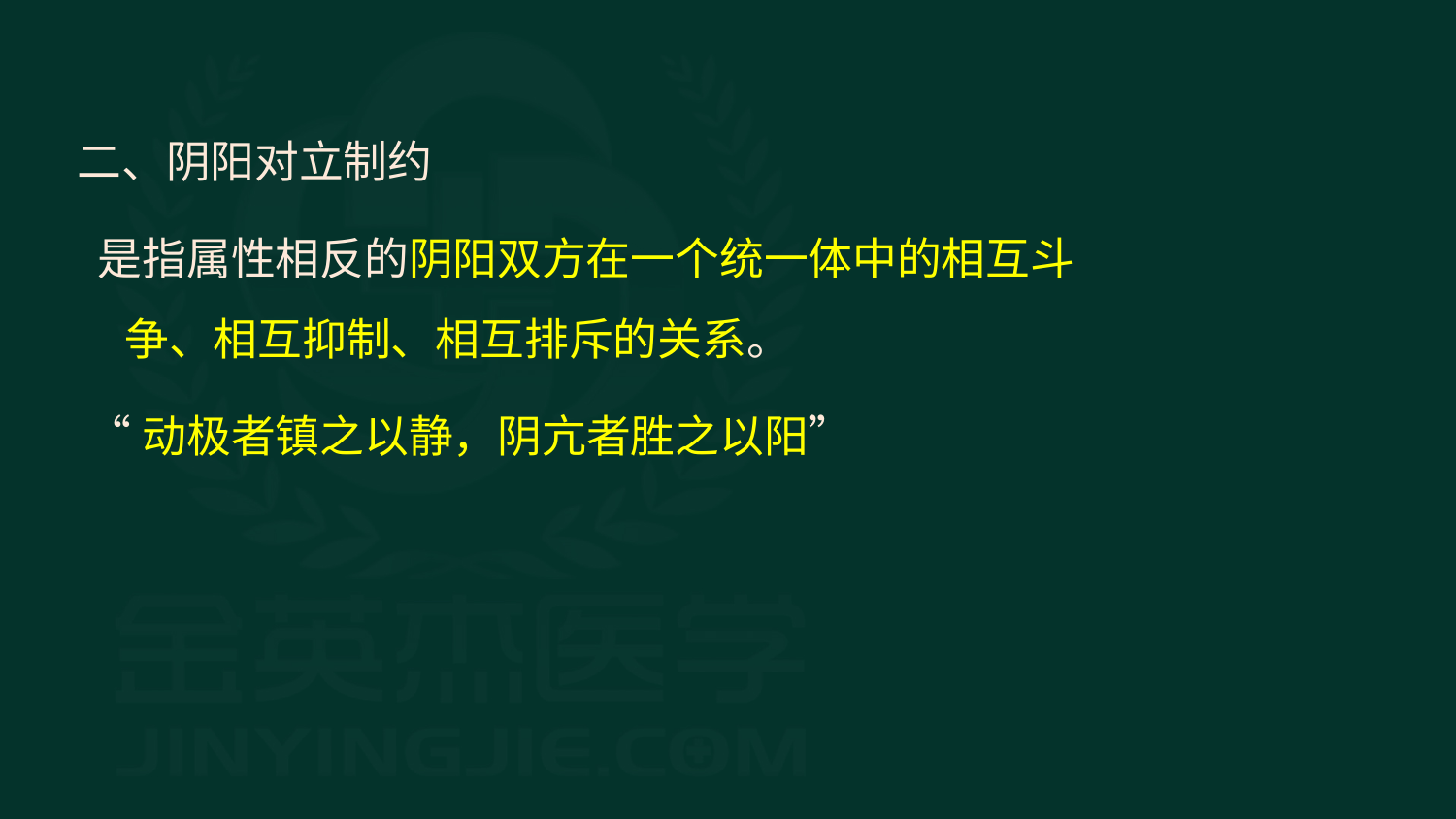

二、阴阳对立制约
 是指属性相反的阴阳双方在一个统一体中的相互斗争、相互抑制、相互排斥的关系。
 “动极者镇之以静，阴亢者胜之以阳”